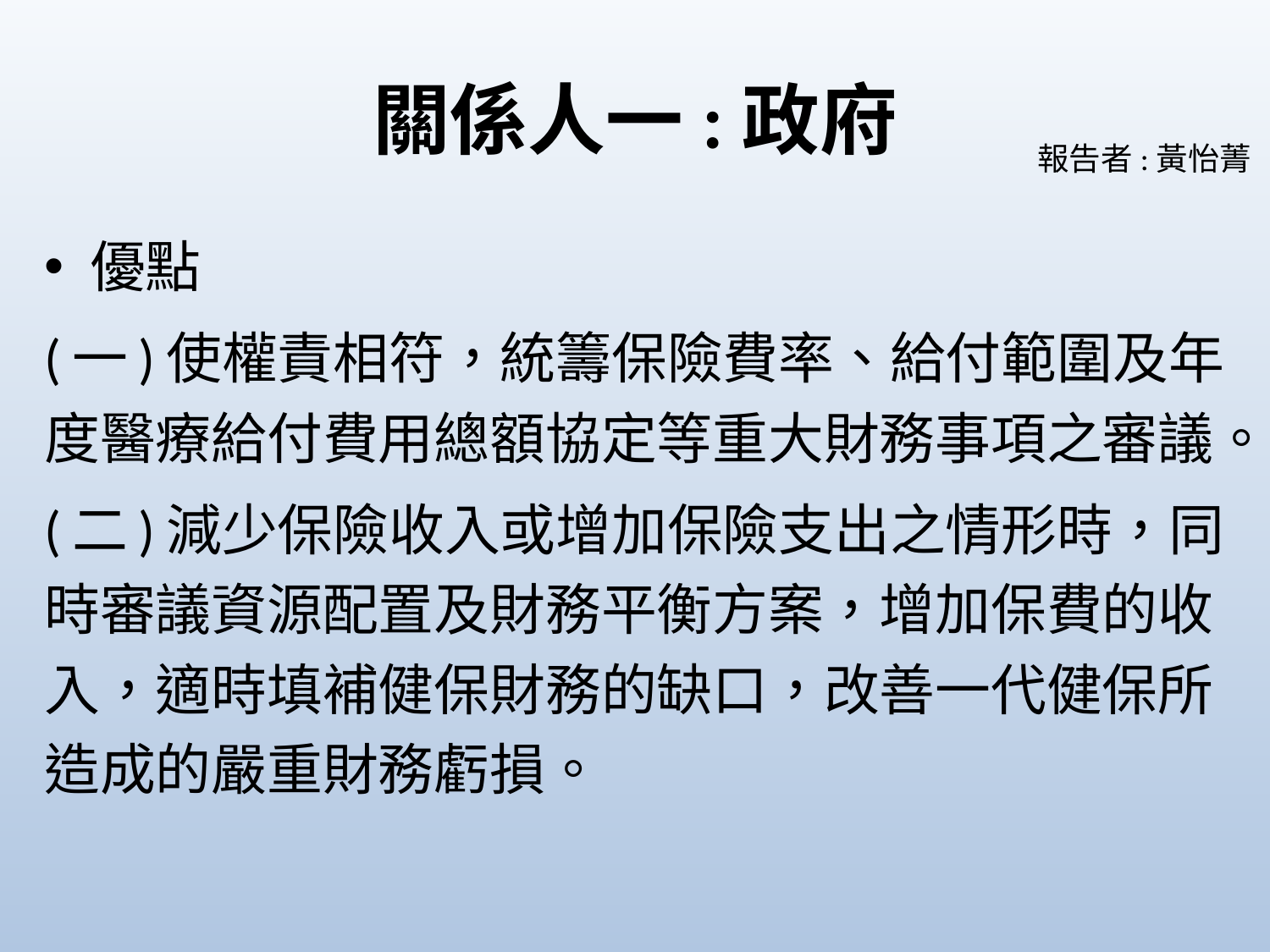

# 關係人一:政府
報告者:黃怡菁

優點
(一)使權責相符，統籌保險費率、給付範圍及年度醫療給付費用總額協定等重大財務事項之審議。
(二)減少保險收入或增加保險支出之情形時，同時審議資源配置及財務平衡方案，增加保費的收入，適時填補健保財務的缺口，改善一代健保所造成的嚴重財務虧損。